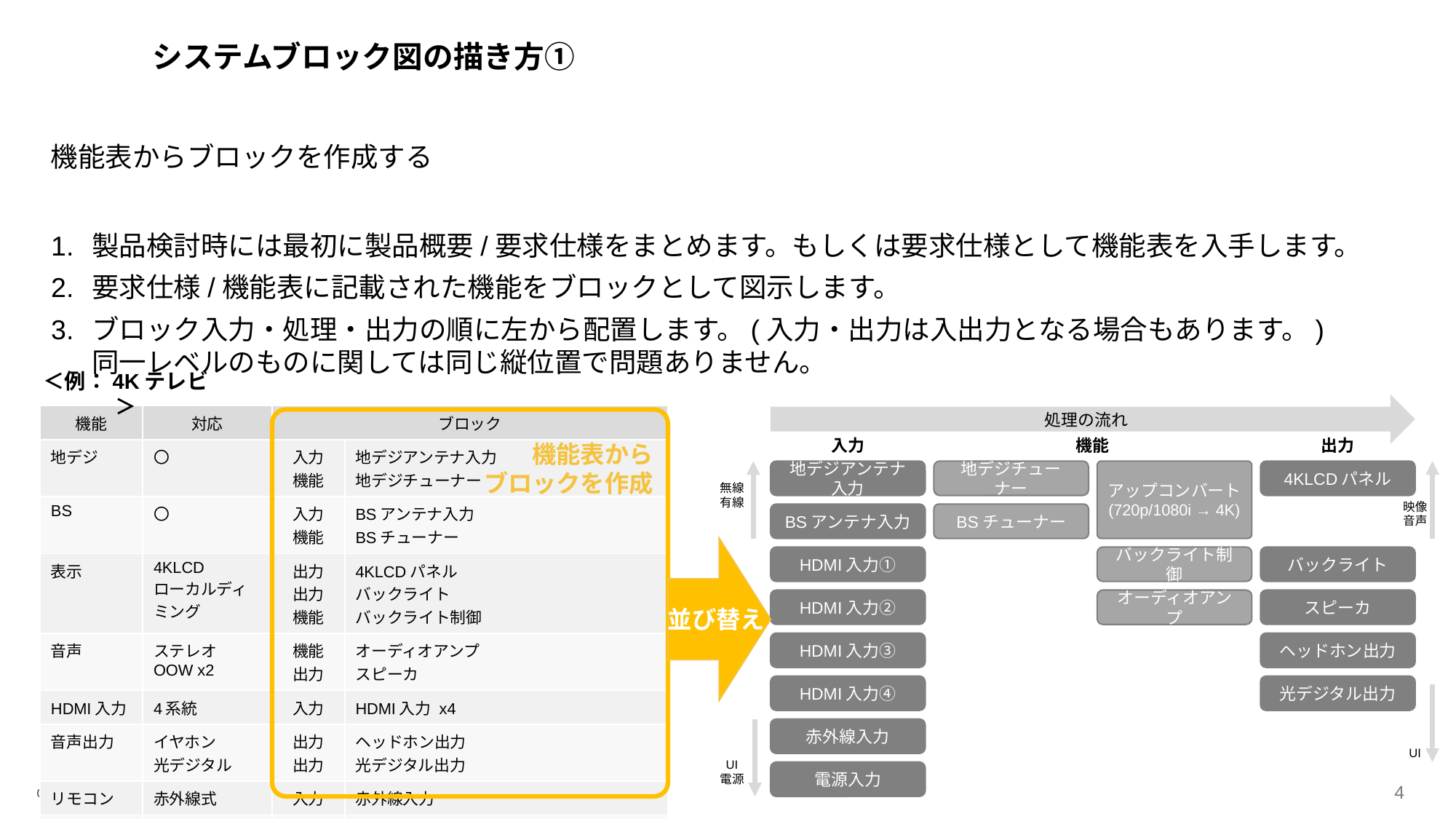

# システムブロック図の描き方①
機能表からブロックを作成する
製品検討時には最初に製品概要/要求仕様をまとめます。もしくは要求仕様として機能表を入手します。
要求仕様/機能表に記載された機能をブロックとして図示します。
ブロック入力・処理・出力の順に左から配置します。(入力・出力は入出力となる場合もあります。)
同一レベルのものに関しては同じ縦位置で問題ありません。
＜例：4Kテレビ＞
処理の流れ
| 機能 | 対応 | ブロック |  |
| --- | --- | --- | --- |
| 地デジ | 〇 | 入力 機能 | 地デジアンテナ入力 地デジチューナー |
| BS | 〇 | 入力 機能 | BSアンテナ入力 BSチューナー |
| 表示 | 4KLCD ローカルディミング | 出力 出力 機能 | 4KLCDパネル バックライト バックライト制御 |
| 音声 | ステレオ OOW x2 | 機能 出力 | オーディオアンプ スピーカ |
| HDMI入力 | 4系統 | 入力 | HDMI入力 x4 |
| 音声出力 | イヤホン 光デジタル | 出力 出力 | ヘッドホン出力 光デジタル出力 |
| リモコン | 赤外線式 | 入力 | 赤外線入力 |
| その他 |  | 機能 | アップコンバート　 (720p/1080i → 4K) |
機能表から
ブロックを作成
入力
機能
出力
地デジアンテナ入力
アップコンバート
(720p/1080i → 4K)
4KLCDパネル
地デジチューナー
無線
有線
BSアンテナ入力
BSチューナー
映像
音声
並び替え
HDMI入力①
バックライト制御
バックライト
HDMI入力②
スピーカ
オーディオアンプ
HDMI入力③
ヘッドホン出力
光デジタル出力
HDMI入力④
赤外線入力
UI
UI
電源
電源入力